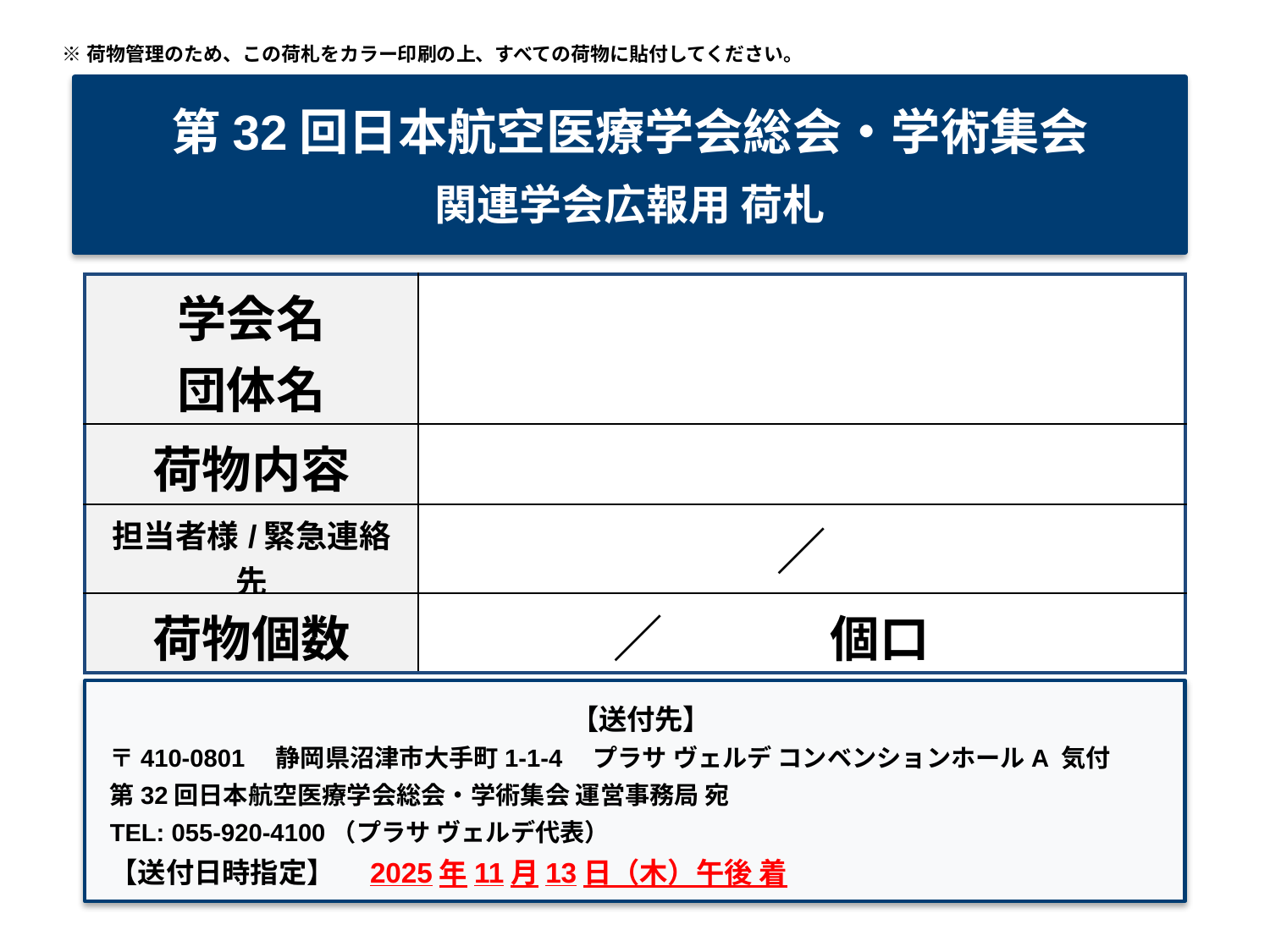

※荷物管理のため、この荷札をカラー印刷の上、すべての荷物に貼付してください。
第32回日本航空医療学会総会・学術集会
関連学会広報用 荷札
| 学会名 団体名 |  |
| --- | --- |
| 荷物内容 |  |
| 担当者様/緊急連絡先 | ／ |
| 荷物個数 | ／ 個口 |
【送付先】
〒410-0801　静岡県沼津市大手町1-1-4　プラサ ヴェルデ コンベンションホールA 気付
第32回日本航空医療学会総会・学術集会 運営事務局 宛
TEL: 055-920-4100（プラサ ヴェルデ代表）
【送付日時指定】　2025年11月13日（木）午後 着